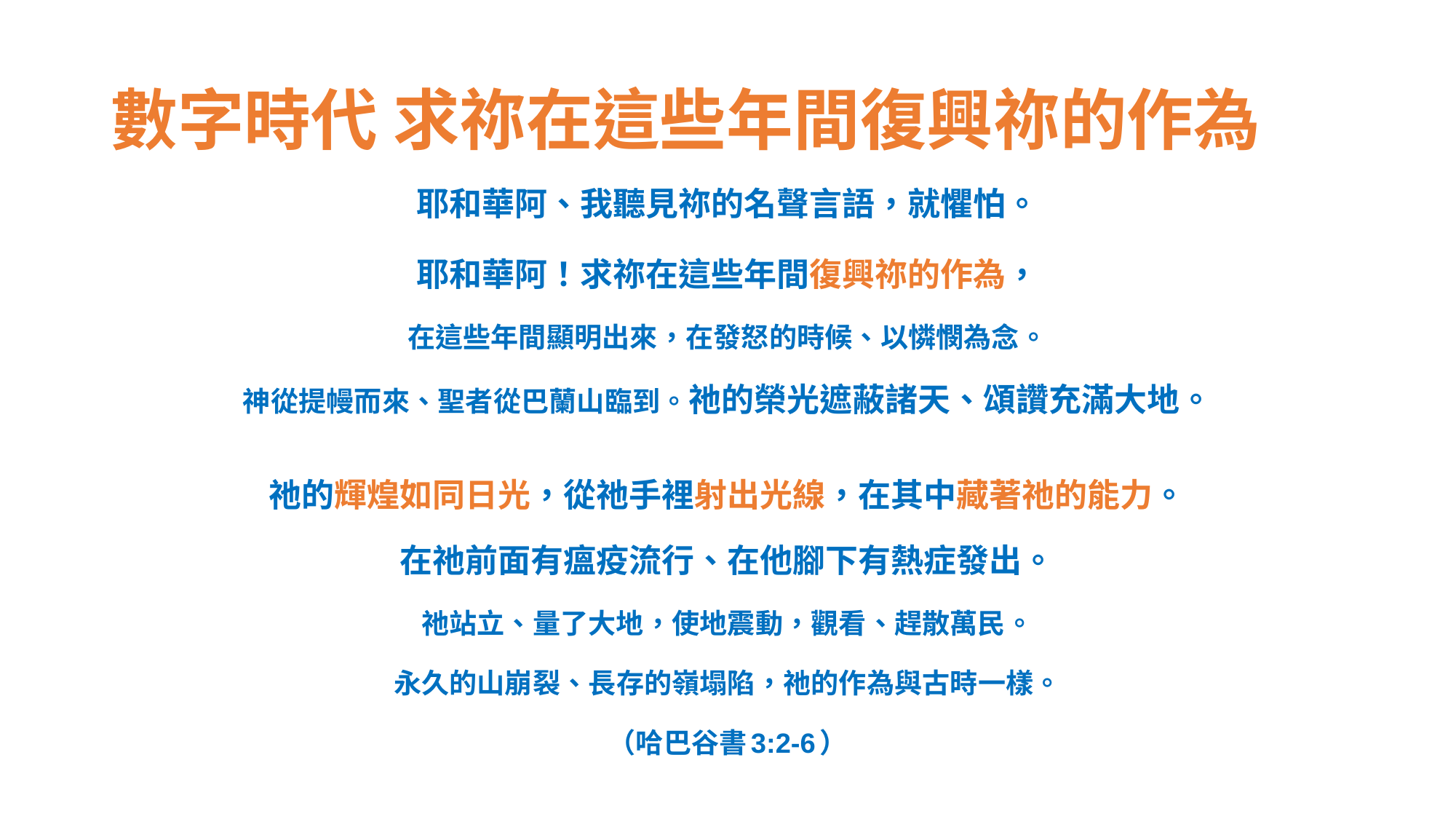

# 數字時代 求祢在這些年間復興祢的作為
耶和華阿、我聽見祢的名聲言語，就懼怕。

耶和華阿！求祢在這些年間復興祢的作為，

在這些年間顯明出來，在發怒的時候、以憐憫為念。

神從提幔而來、聖者從巴蘭山臨到。祂的榮光遮蔽諸天、頌讚充滿大地。

祂的輝煌如同日光，從祂手裡射出光線，在其中藏著祂的能力。

在祂前面有瘟疫流行、在他腳下有熱症發出。

祂站立、量了大地，使地震動，觀看、趕散萬民。

永久的山崩裂、長存的嶺塌陷，祂的作為與古時一樣。

（哈巴谷書3:2-6）